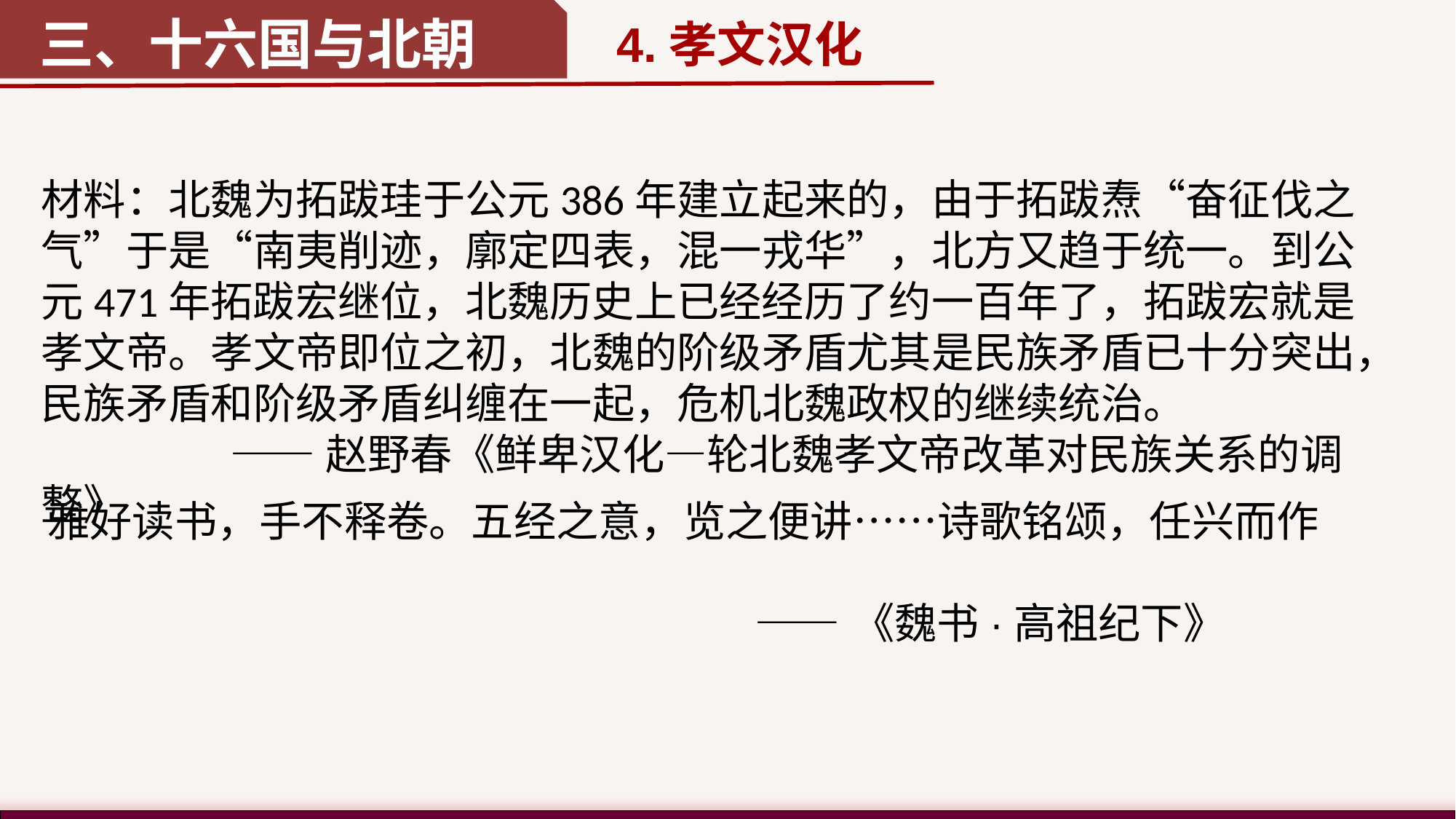

三、十六国与北朝
4.孝文汉化
材料：北魏为拓跋珪于公元386年建立起来的，由于拓跋焘“奋征伐之气”于是“南夷削迹，廓定四表，混一戎华”，北方又趋于统一。到公元471年拓跋宏继位，北魏历史上已经经历了约一百年了，拓跋宏就是孝文帝。孝文帝即位之初，北魏的阶级矛盾尤其是民族矛盾已十分突出，民族矛盾和阶级矛盾纠缠在一起，危机北魏政权的继续统治。
                    ——赵野春《鲜卑汉化—轮北魏孝文帝改革对民族关系的调整》
雅好读书，手不释卷。五经之意，览之便讲……诗歌铭颂，任兴而作
                                                                           ——《魏书·高祖纪下》